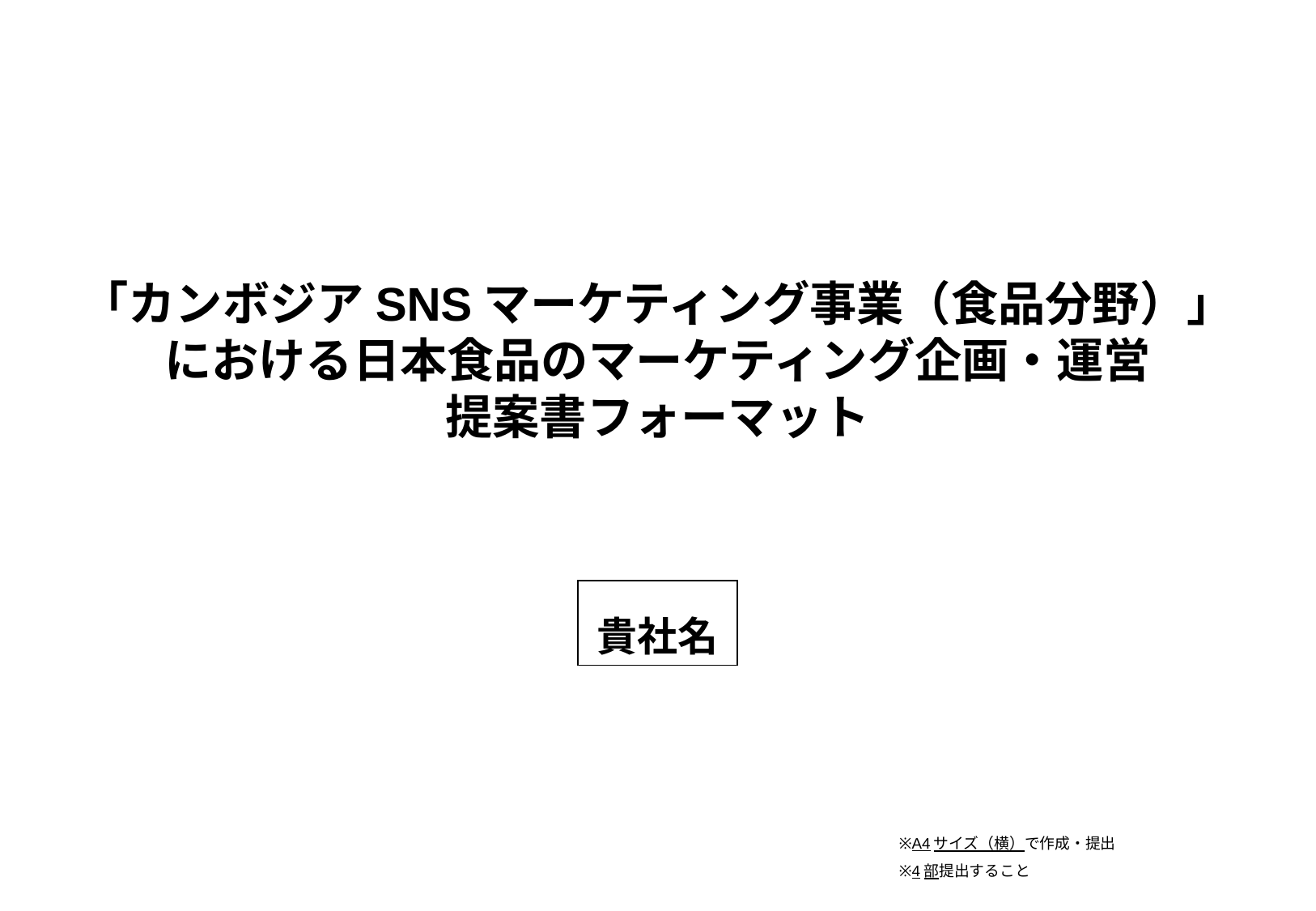

# 「カンボジアSNSマーケティング事業（食品分野）」 における日本食品のマーケティング企画・運営 提案書フォーマット
貴社名
※A4サイズ（横）で作成・提出
※4部提出すること